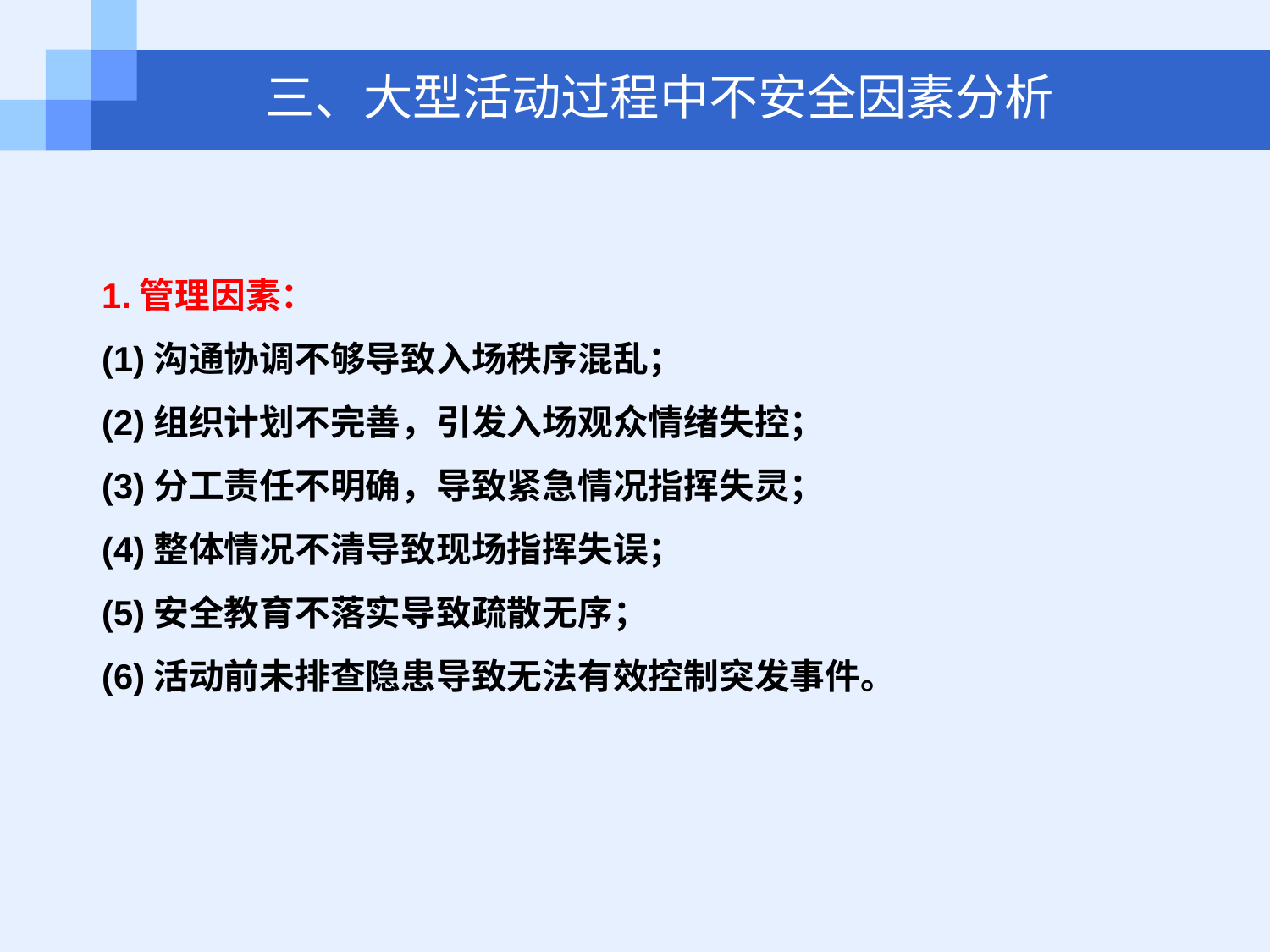

三、大型活动过程中不安全因素分析
1.管理因素：
(1)沟通协调不够导致入场秩序混乱；
(2)组织计划不完善，引发入场观众情绪失控；
(3)分工责任不明确，导致紧急情况指挥失灵；
(4)整体情况不清导致现场指挥失误；
(5)安全教育不落实导致疏散无序；
(6)活动前未排查隐患导致无法有效控制突发事件。